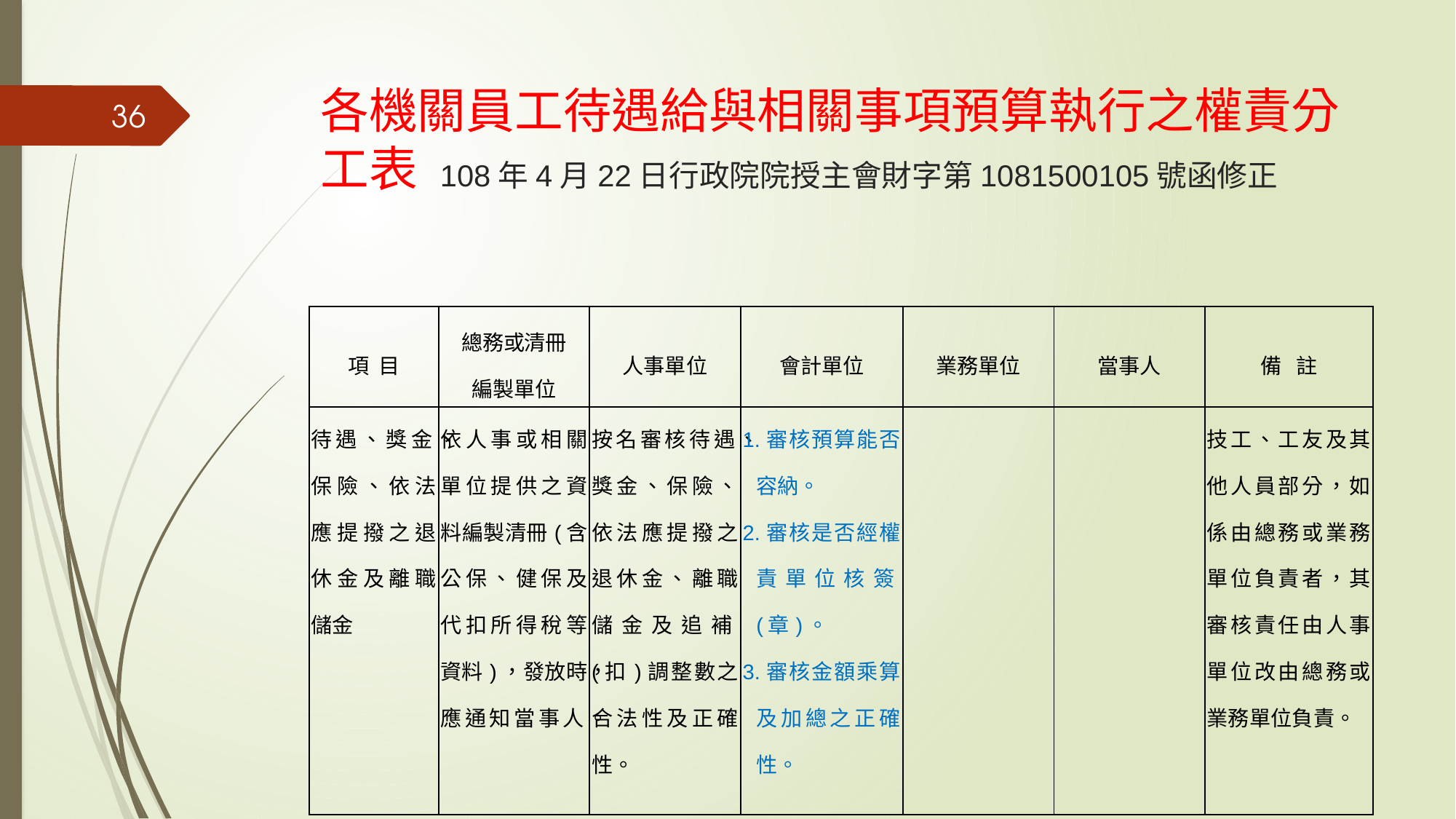

# 各機關員工待遇給與相關事項預算執行之權責分工表 108年4月22日行政院院授主會財字第1081500105號函修正
36
| 項 目 | 總務或清冊 編製單位 | 人事單位 | 會計單位 | 業務單位 | 當事人 | 備 註 |
| --- | --- | --- | --- | --- | --- | --- |
| 待遇、獎金、保險、依法應提撥之退休金及離職儲金 | 依人事或相關單位提供之資料編製清冊(含公保、健保及代扣所得稅等資料)，發放時，應通知當事人。 | 按名審核待遇、獎金、保險、依法應提撥之退休金、離職儲金及追補(扣)調整數之合法性及正確性。 | 1.審核預算能否容納。 2.審核是否經權責單位核簽(章)。 3.審核金額乘算及加總之正確性。 |  |  | 技工、工友及其他人員部分，如係由總務或業務單位負責者，其審核責任由人事單位改由總務或業務單位負責。 |